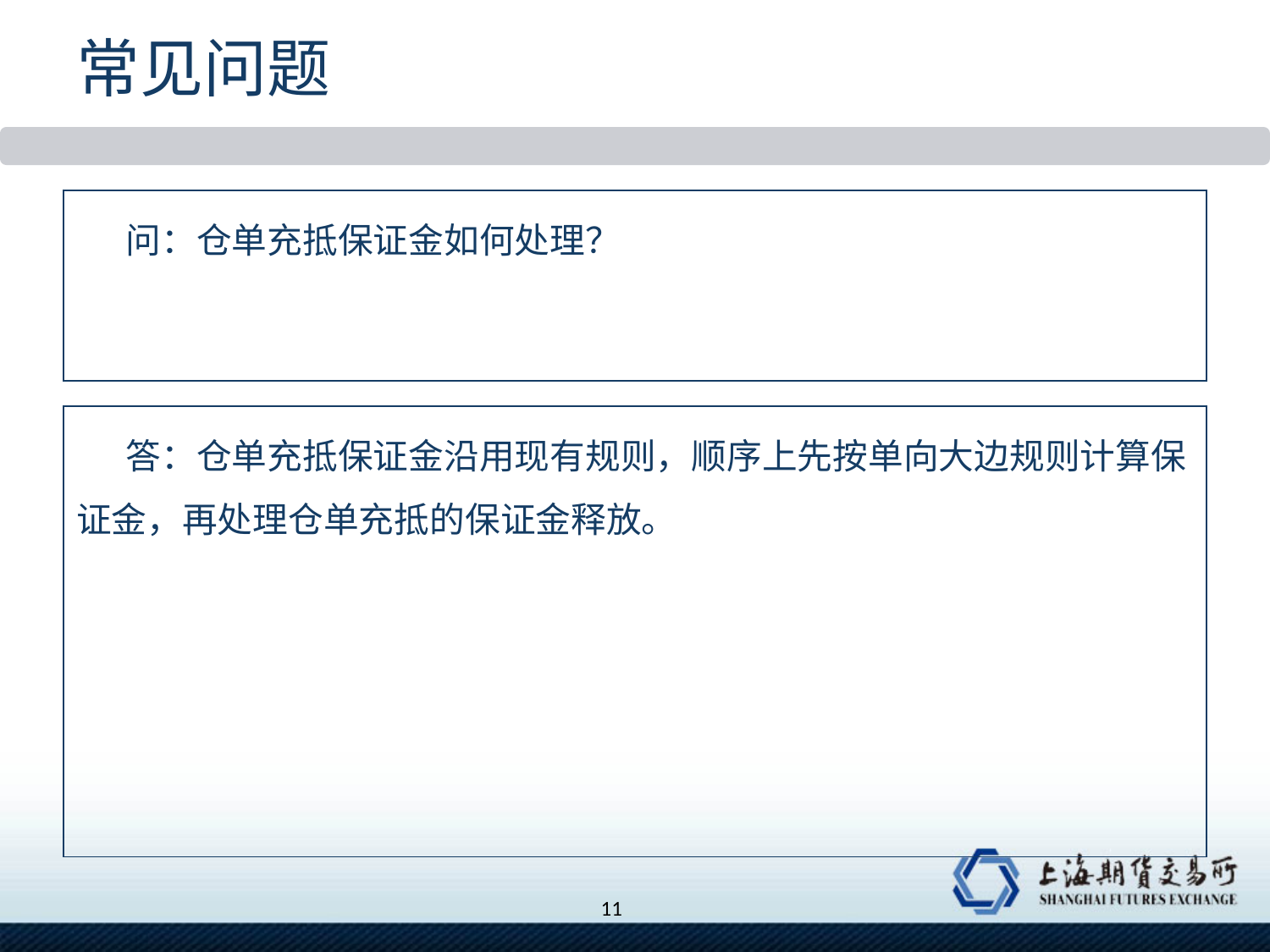

# 常见问题

问：仓单充抵保证金如何处理？
答：仓单充抵保证金沿用现有规则，顺序上先按单向大边规则计算保证金，再处理仓单充抵的保证金释放。
11